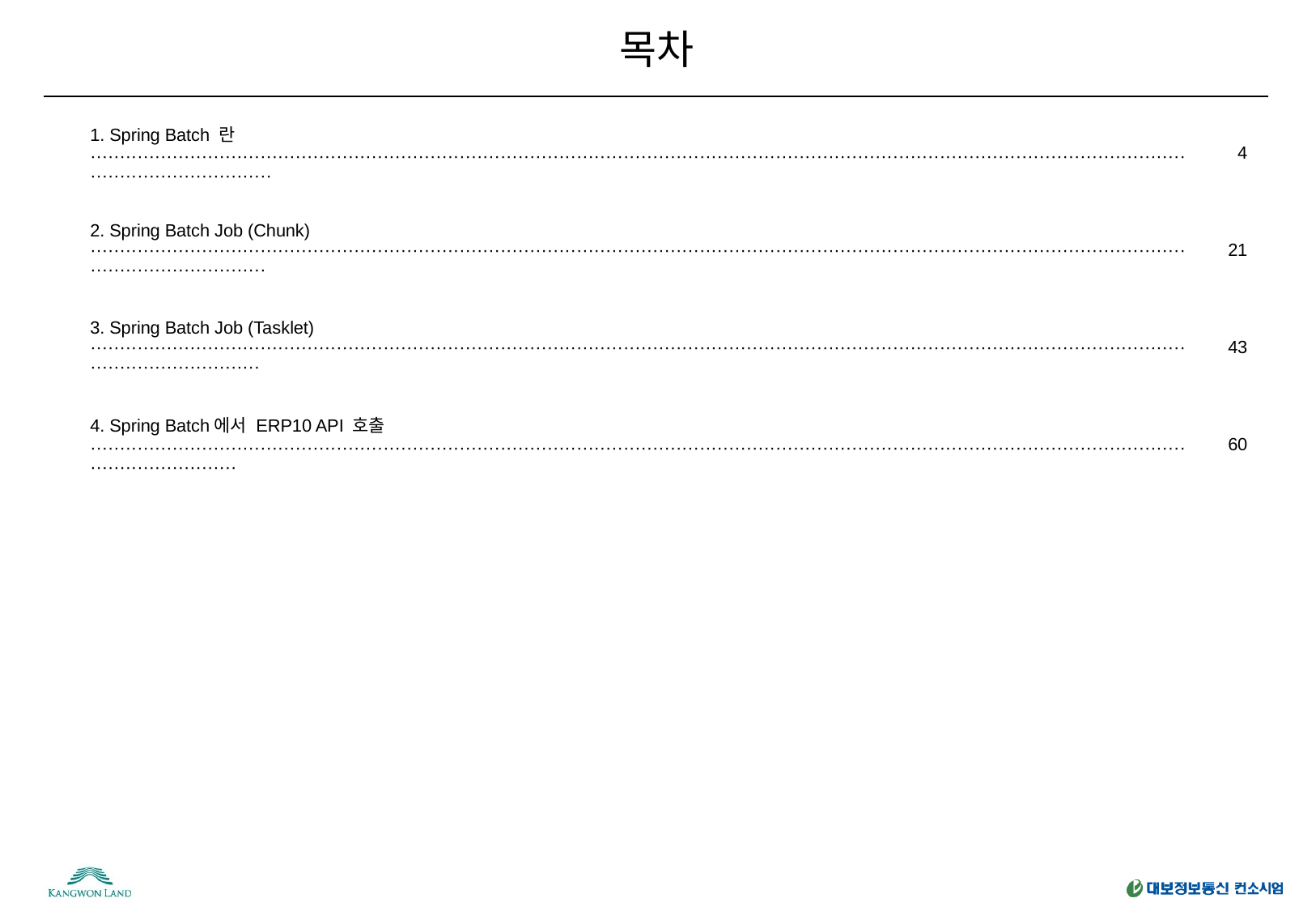

목차
|  |  |
| --- | --- |
| 1. Spring Batch 란 ·························································································································································································································· | 4 |
| 2. Spring Batch Job (Chunk) ························································································································································································································· | 21 |
| 3. Spring Batch Job (Tasklet) ························································································································································································································ | 43 |
| 4. Spring Batch에서 ERP10 API 호출 ···················································································································································································································· | 60 |
|  |  |
|  |  |
|  |  |
|  |  |
|  |  |
|  |  |
|  |  |
|  |  |
|  |  |
|  |  |
|  |  |
|  |  |
|  |  |
|  |  |
|  |  |
|  |  |
|  |  |
|  |  |
|  |  |
|  |  |
|  |  |